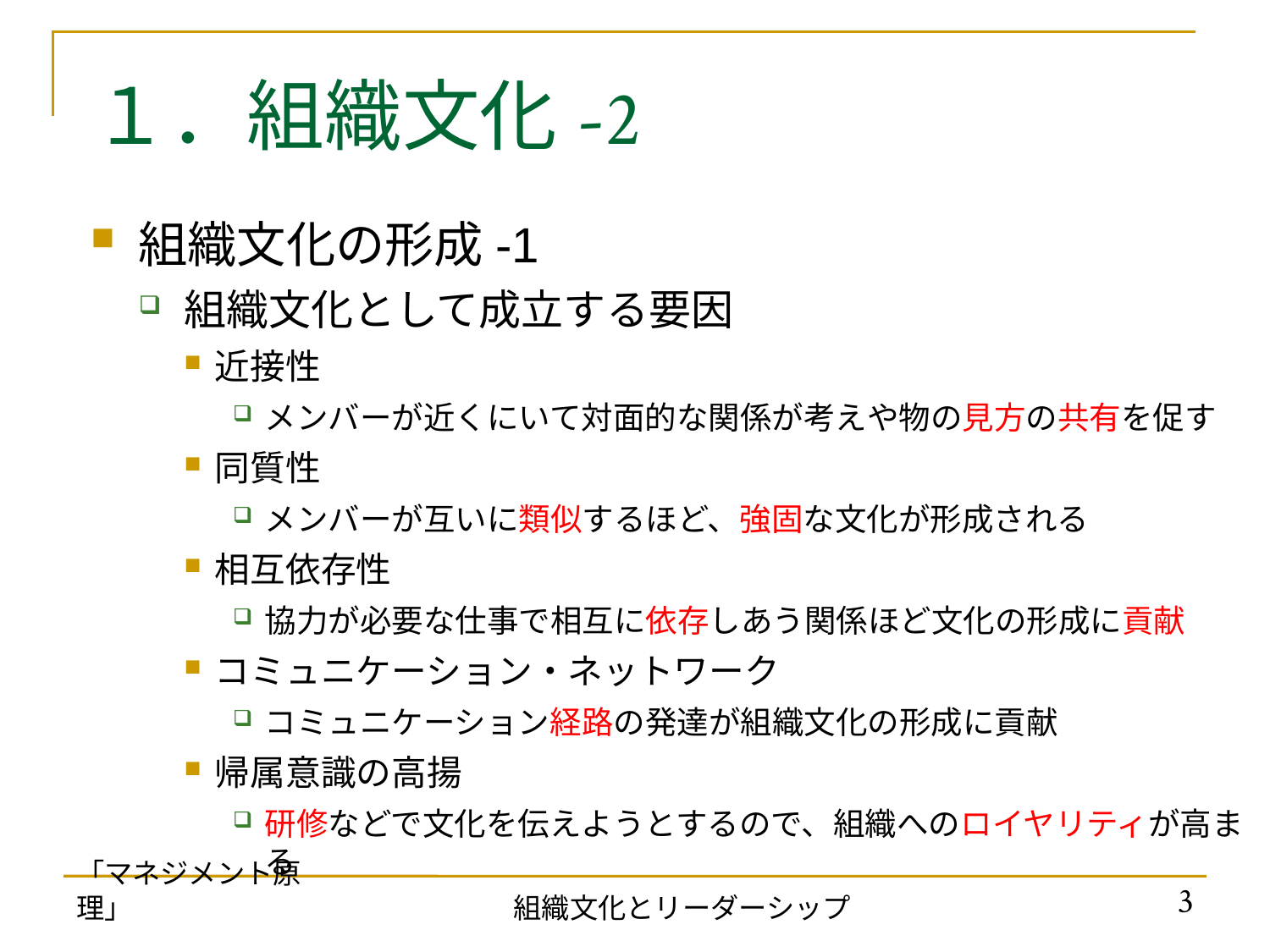

# １．組織文化-2
組織文化の形成-1
組織文化として成立する要因
近接性
メンバーが近くにいて対面的な関係が考えや物の見方の共有を促す
同質性
メンバーが互いに類似するほど、強固な文化が形成される
相互依存性
協力が必要な仕事で相互に依存しあう関係ほど文化の形成に貢献
コミュニケーション・ネットワーク
コミュニケーション経路の発達が組織文化の形成に貢献
帰属意識の高揚
研修などで文化を伝えようとするので、組織へのロイヤリティが高まる
「マネジメント原理」
3
組織文化とリーダーシップ